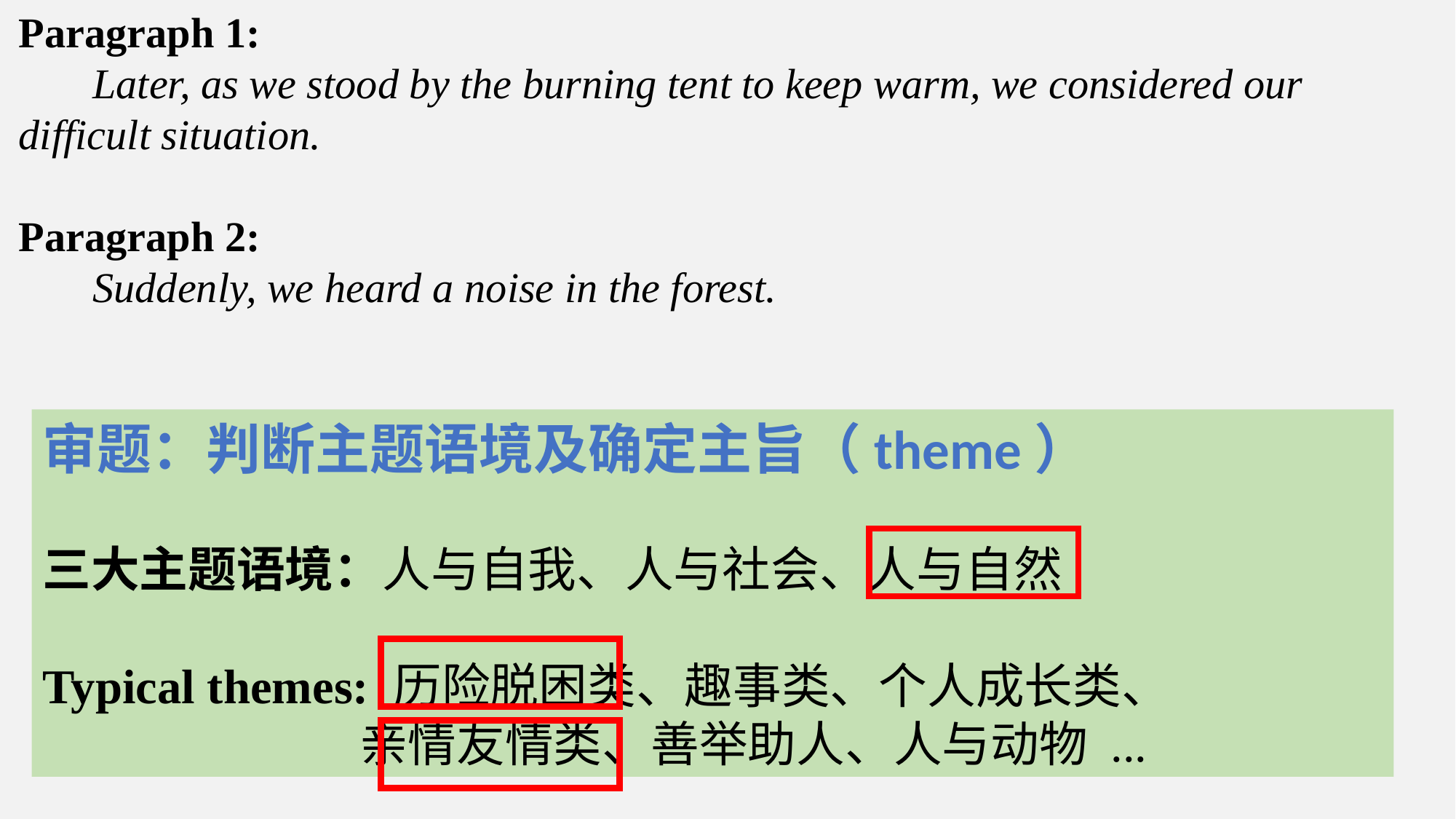

Paragraph 1:
       Later, as we stood by the burning tent to keep warm, we considered our difficult situation.

Paragraph 2:
       Suddenly, we heard a noise in the forest.

审题：判断主题语境及确定主旨（theme）

三大主题语境：人与自我、人与社会、人与自然
Typical themes: 历险脱困类、趣事类、个人成长类、
                            亲情友情类、善举助人、人与动物 ...